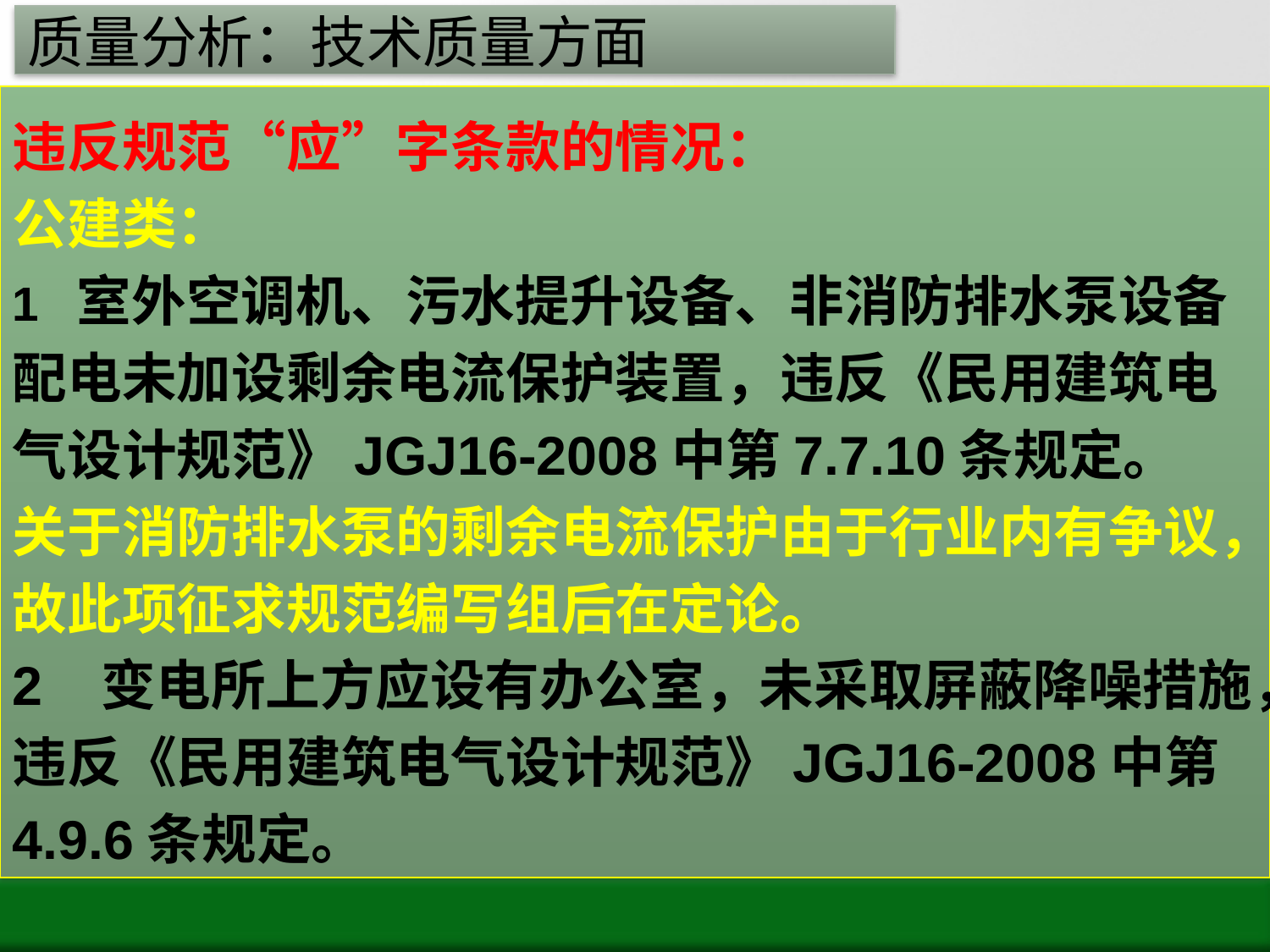

# 质量分析：技术质量方面
违反规范“应”字条款的情况：
公建类：
1  室外空调机、污水提升设备、非消防排水泵设备配电未加设剩余电流保护装置，违反《民用建筑电气设计规范》JGJ16-2008中第7.7.10条规定。
关于消防排水泵的剩余电流保护由于行业内有争议，故此项征求规范编写组后在定论。
2   变电所上方应设有办公室，未采取屏蔽降噪措施，违反《民用建筑电气设计规范》JGJ16-2008中第4.9.6条规定。